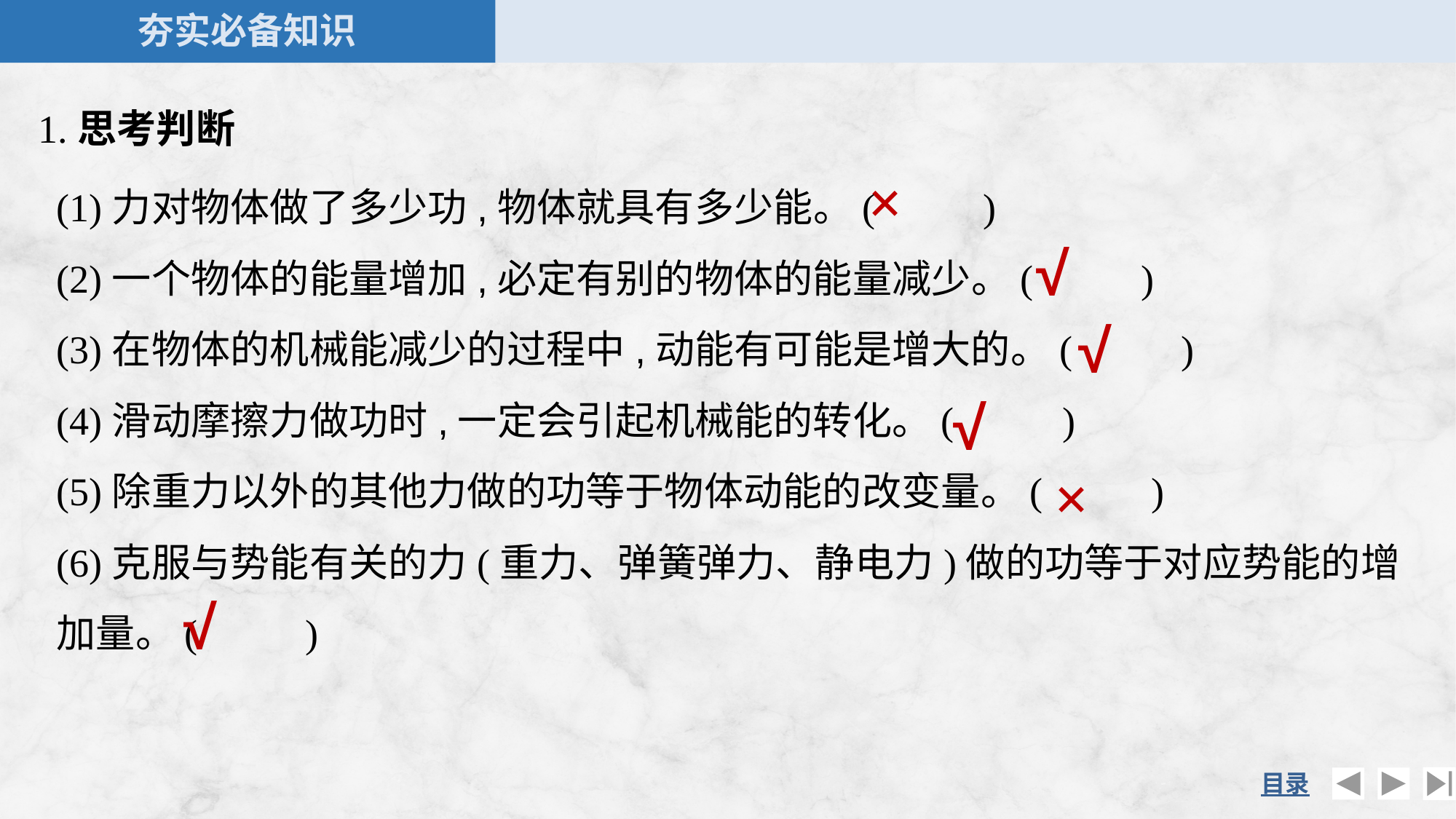

1.思考判断
(1)力对物体做了多少功,物体就具有多少能。(           )
(2)一个物体的能量增加,必定有别的物体的能量减少。(           )
(3)在物体的机械能减少的过程中,动能有可能是增大的。(           )
(4)滑动摩擦力做功时,一定会引起机械能的转化。(           )
(5)除重力以外的其他力做的功等于物体动能的改变量。(           )
(6)克服与势能有关的力(重力、弹簧弹力、静电力)做的功等于对应势能的增加量。(           )
×
√
√
√
×
√